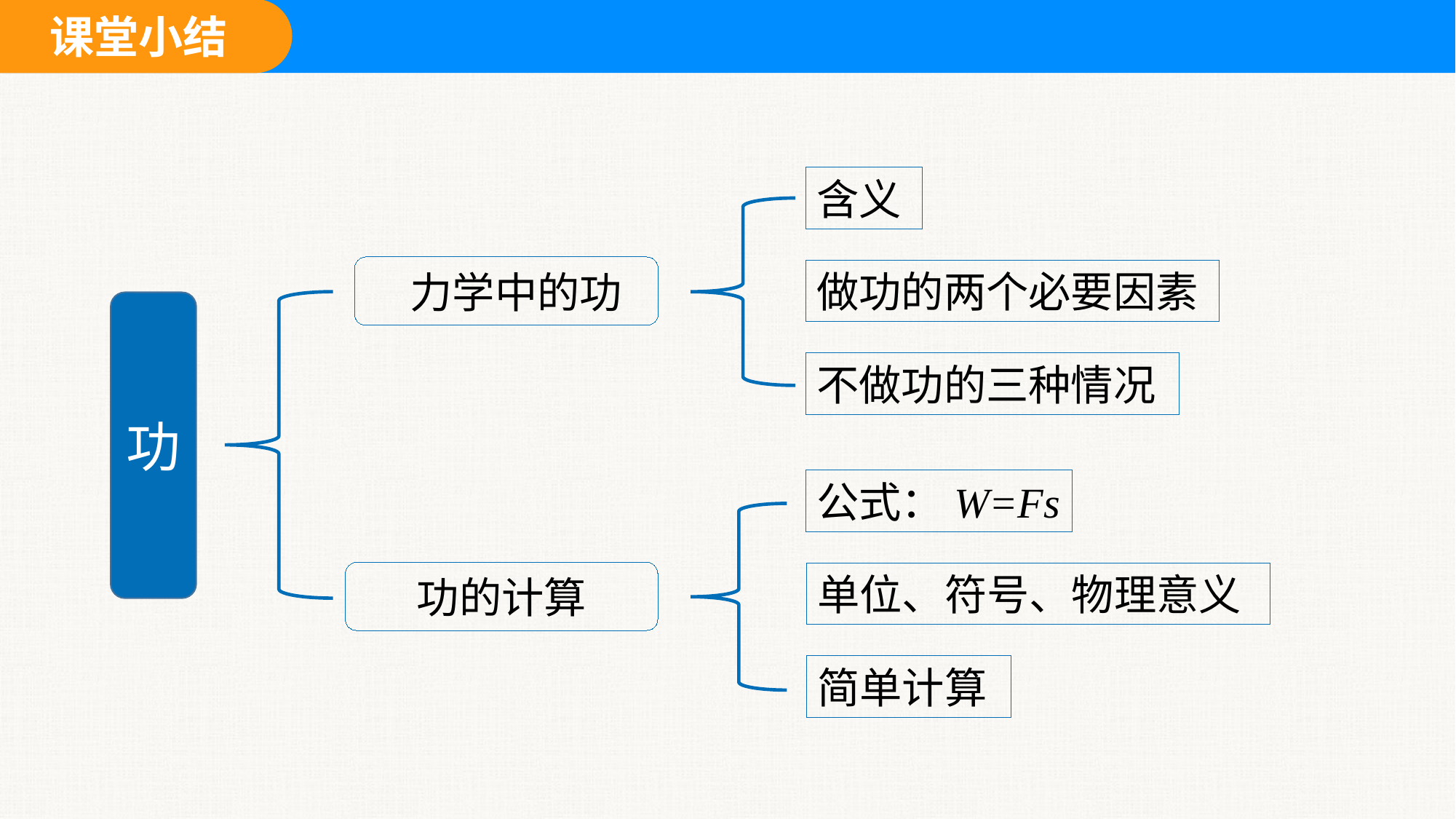

含义

 力学中的功
做功的两个必要因素

功
不做功的三种情况
公式：W=Fs

功的计算
单位、符号、物理意义
简单计算